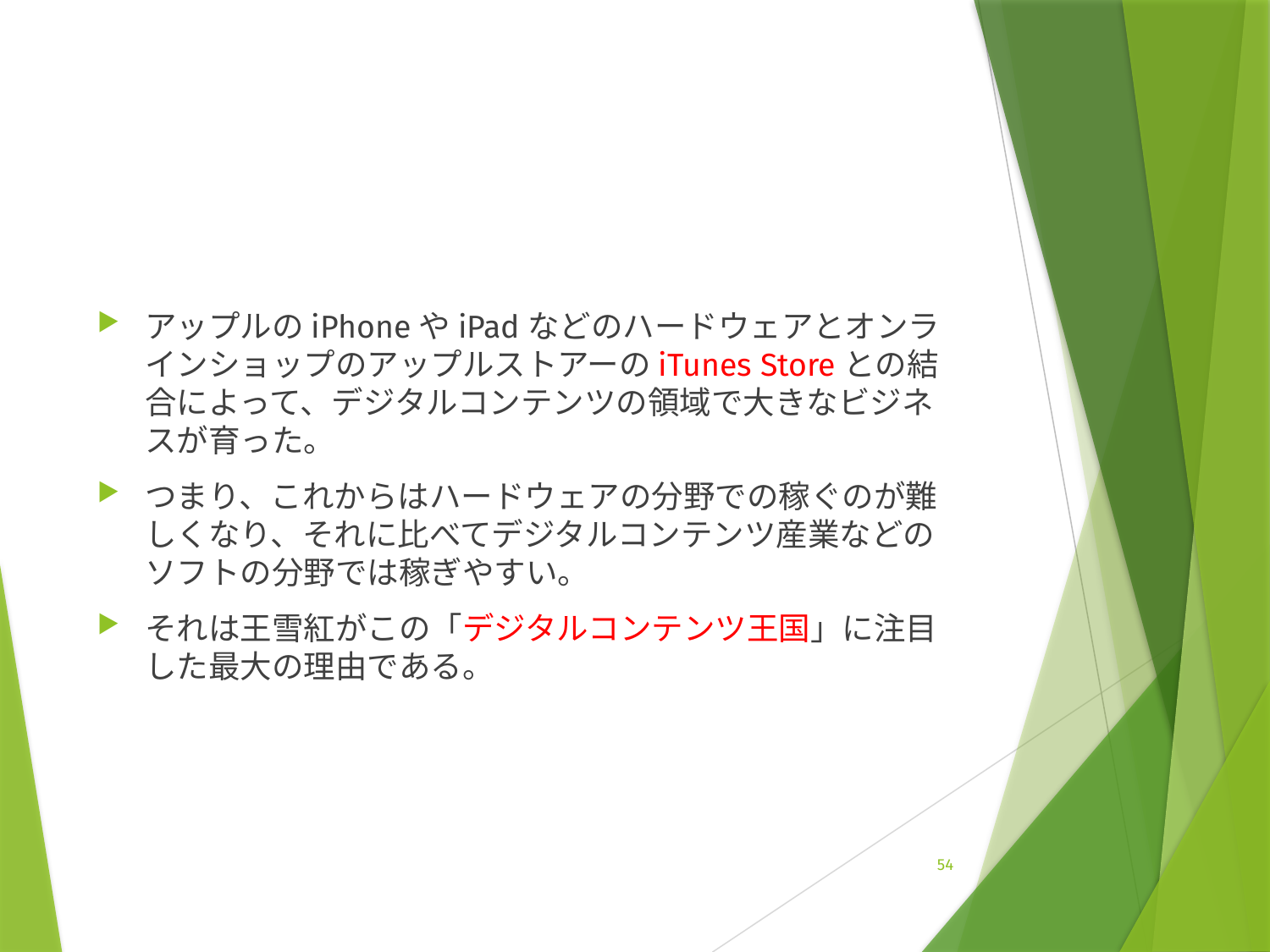

#
アップルのiPhoneやiPadなどのハードウェアとオンラインショップのアップルストアーのiTunes Storeとの結合によって、デジタルコンテンツの領域で大きなビジネスが育った。
つまり、これからはハードウェアの分野での稼ぐのが難しくなり、それに比べてデジタルコンテンツ産業などのソフトの分野では稼ぎやすい。
それは王雪紅がこの「デジタルコンテンツ王国」に注目した最大の理由である。

54